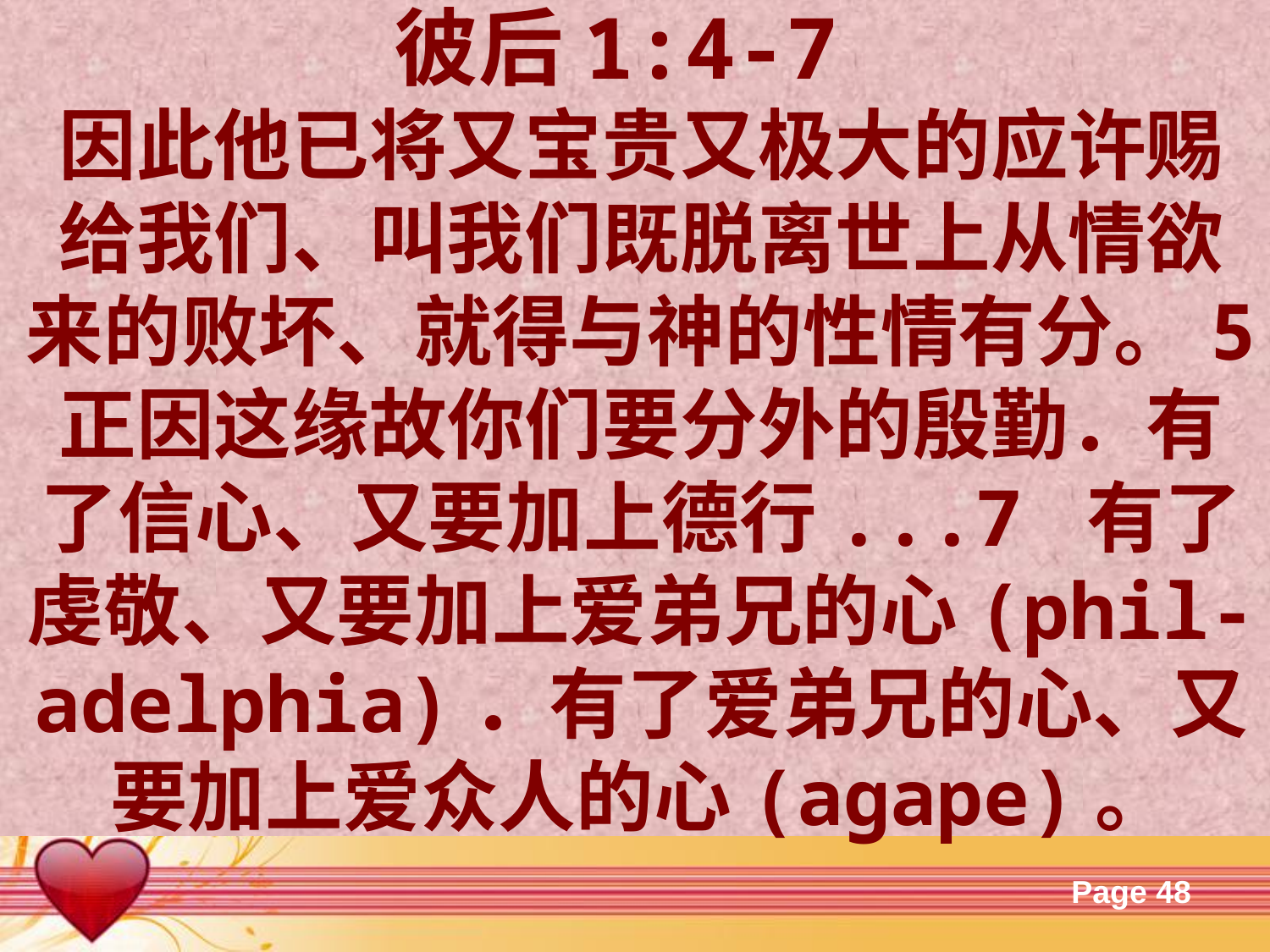

彼后1:4-7
因此他已将又宝贵又极大的应许赐给我们、叫我们既脱离世上从情欲来的败坏、就得与神的性情有分。5 正因这缘故你们要分外的殷勤．有了信心、又要加上德行...7 有了虔敬、又要加上爱弟兄的心(phil-adelphia)．有了爱弟兄的心、又要加上爱众人的心(agape)。